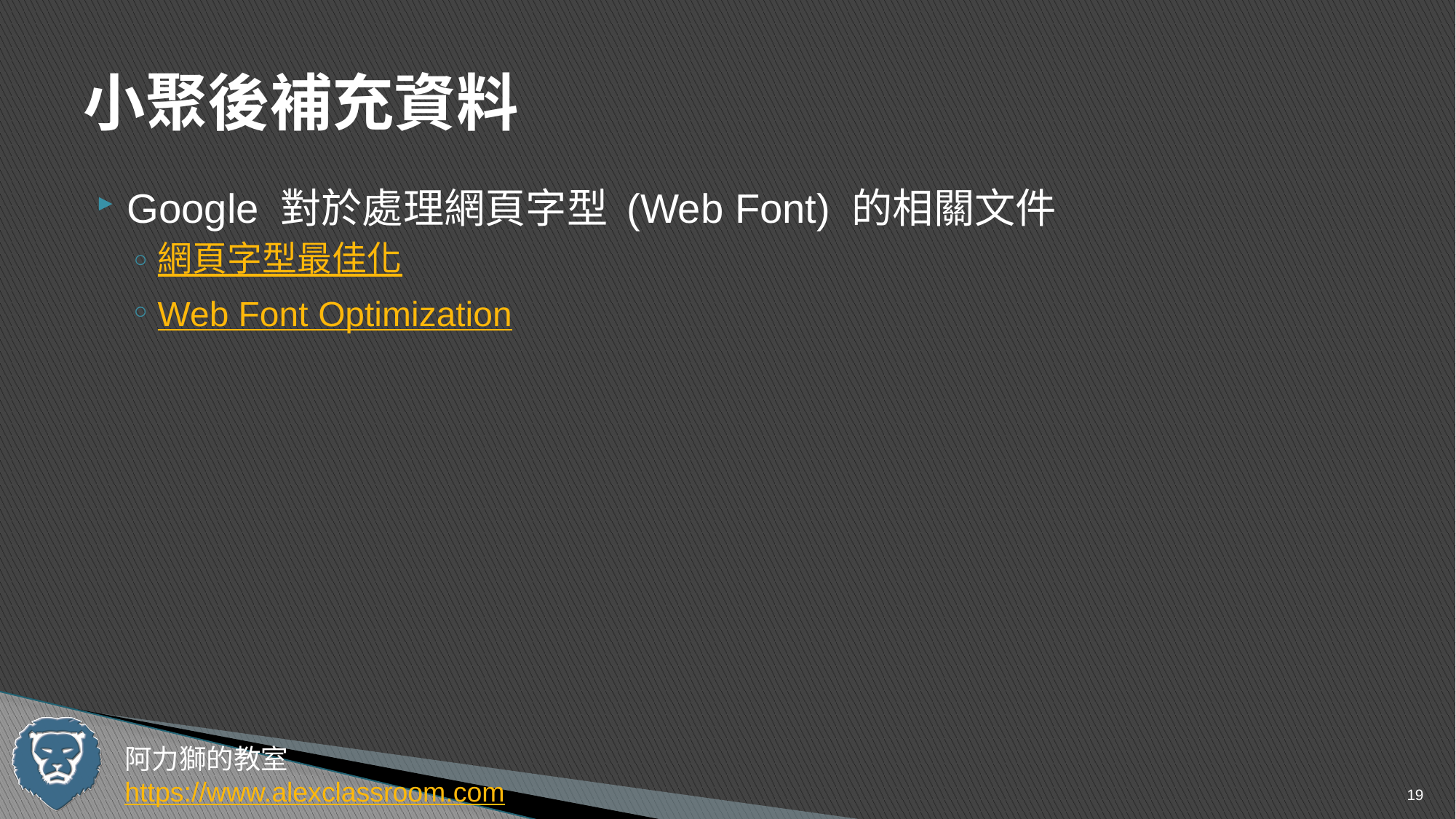

# 小聚後補充資料
Google 對於處理網頁字型 (Web Font) 的相關文件
網頁字型最佳化
Web Font Optimization
19